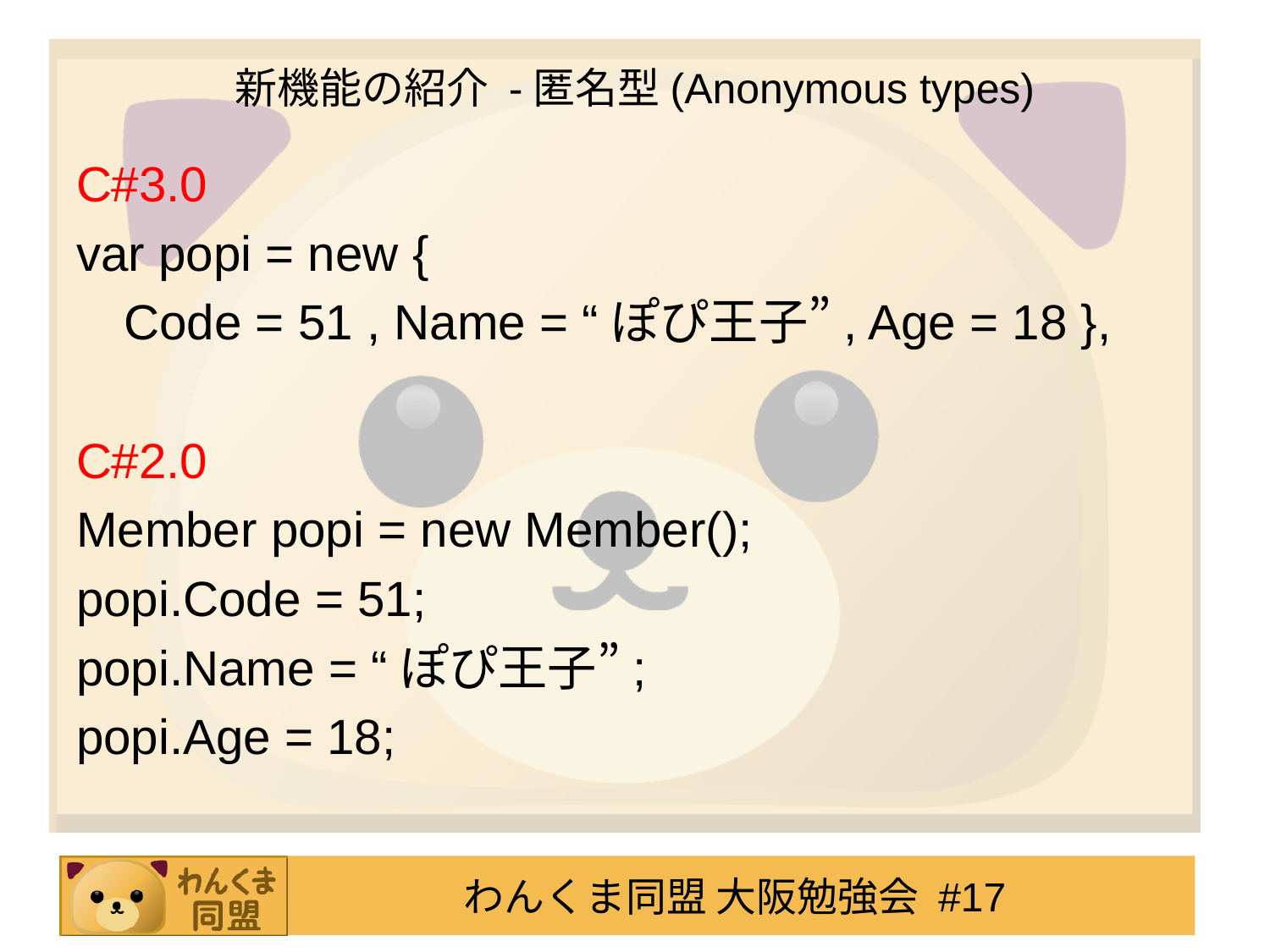

# 新機能の紹介 -匿名型(Anonymous types)
C#3.0
var popi = new {
	Code = 51 , Name = “ぽぴ王子”, Age = 18 },

C#2.0
Member popi = new Member();
popi.Code = 51;
popi.Name = “ぽぴ王子”;
popi.Age = 18;